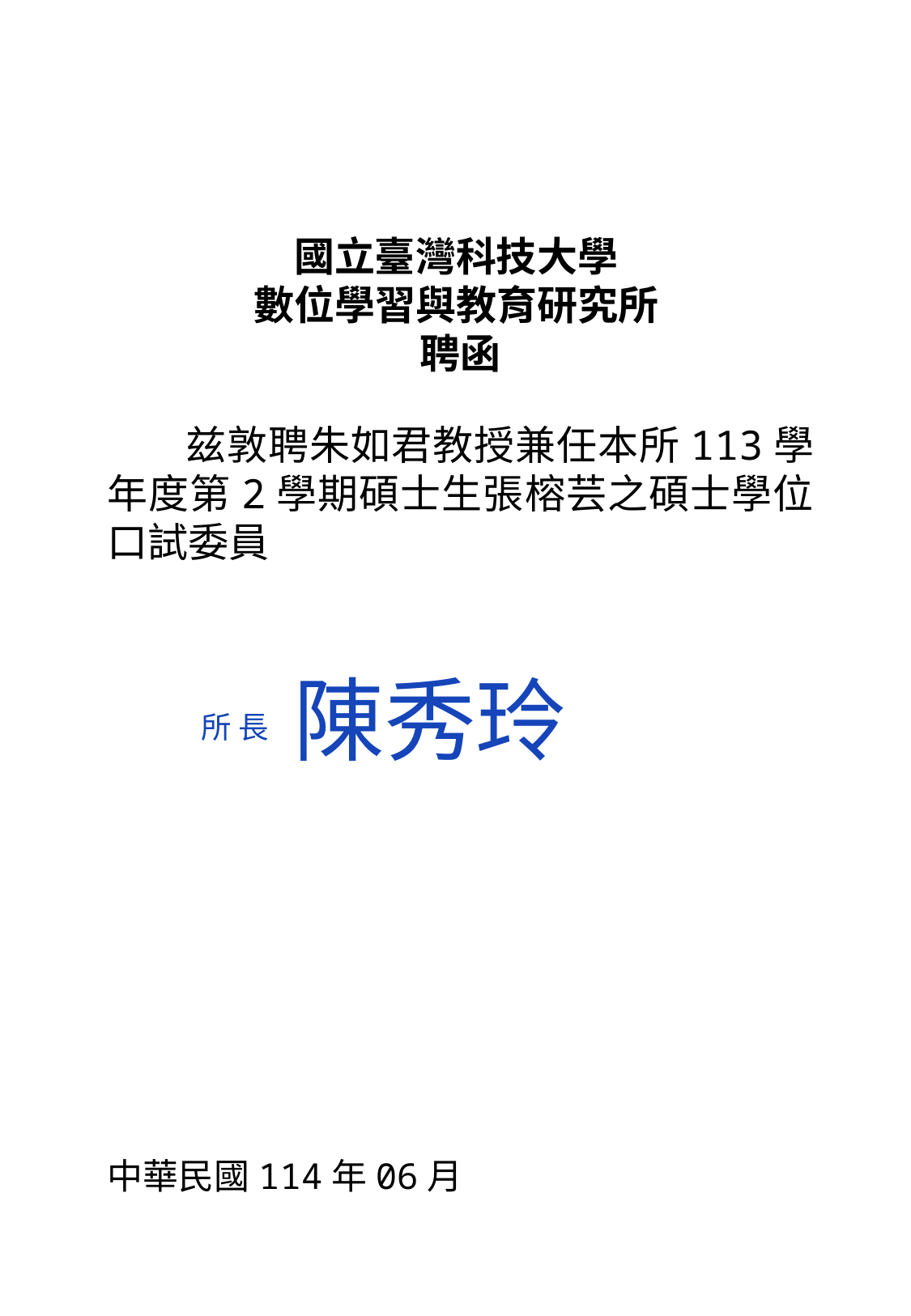

國立臺灣科技大學
數位學習與教育研究所
聘函

        兹敦聘朱如君教授兼任本所113學年度第2學期碩士生張榕芸之碩士學位口試委員

中華民國114年06月
陳秀玲
所 長